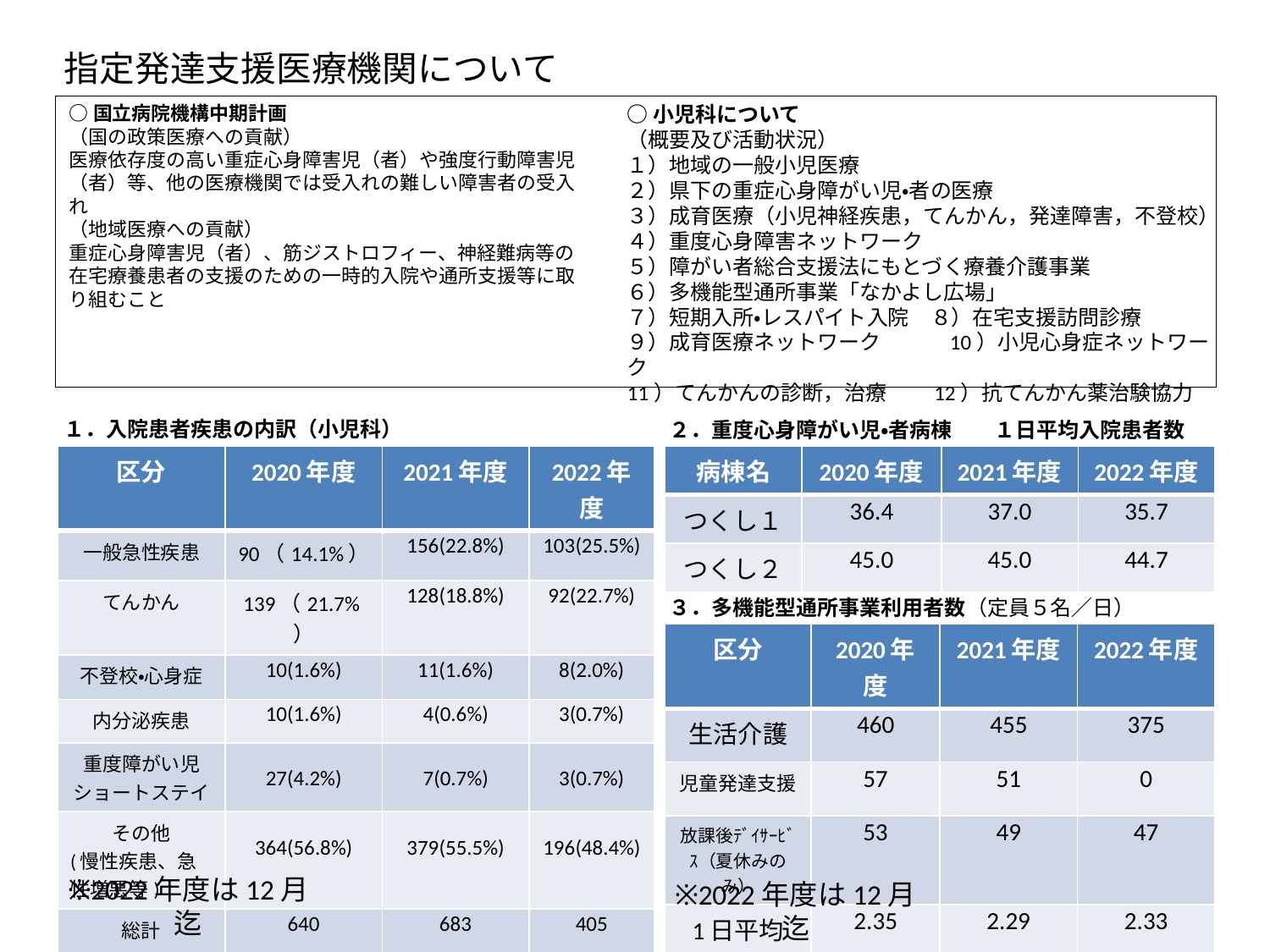

# 指定発達支援医療機関について
○国立病院機構中期計画
（国の政策医療への貢献）
医療依存度の高い重症心身障害児（者）や強度行動障害児（者）等、他の医療機関では受入れの難しい障害者の受入れ
（地域医療への貢献）
重症心身障害児（者）、筋ジストロフィー、神経難病等の在宅療養患者の支援のための一時的入院や通所支援等に取り組むこと

○小児科について
（概要及び活動状況）
１）地域の一般小児医療
２）県下の重症心身障がい児・者の医療
３）成育医療（小児神経疾患，てんかん，発達障害，不登校）４）重度心身障害ネットワーク
５）障がい者総合支援法にもとづく療養介護事業
６）多機能型通所事業「なかよし広場」
７）短期入所・レスパイト入院　８）在宅支援訪問診療
９）成育医療ネットワーク　　　10）小児心身症ネットワーク
11）てんかんの診断，治療　　12）抗てんかん薬治験協力

２．重度心身障がい児・者病棟　　１日平均入院患者数

３．多機能型通所事業利用者数（定員５名／日）

１．入院患者疾患の内訳（小児科）

| 病棟名 | 2020年度 | 2021年度 | 2022年度 |
| --- | --- | --- | --- |
| つくし１ | 36.4 | 37.0 | 35.7 |
| つくし２ | 45.0 | 45.0 | 44.7 |
| 区分 | 2020年度 | 2021年度 | 2022年度 |
| --- | --- | --- | --- |
| 一般急性疾患 | 90（14.1%） | 156(22.8%) | 103(25.5%) |
| てんかん | 139（21.7%） | 128(18.8%) | 92(22.7%) |
| 不登校・心身症 | 10(1.6%) | 11(1.6%) | 8(2.0%) |
| 内分泌疾患 | 10(1.6%) | 4(0.6%) | 3(0.7%) |
| 重度障がい児 ショートステイ | 27(4.2%) | 7(0.7%) | 3(0.7%) |
| その他 (慢性疾患、急性増悪等) | 364(56.8%) | 379(55.5%) | 196(48.4%) |
| 総計 | 640 | 683 | 405 |
| 区分 | 2020年度 | 2021年度 | 2022年度 |
| --- | --- | --- | --- |
| 生活介護 | 460 | 455 | 375 |
| 児童発達支援 | 57 | 51 | 0 |
| 放課後ﾃﾞｲｻｰﾋﾞｽ（夏休みのみ） | 53 | 49 | 47 |
| 1日平均 | 2.35 | 2.29 | 2.33 |
※2022年度は12月迄
※2022年度は12月迄